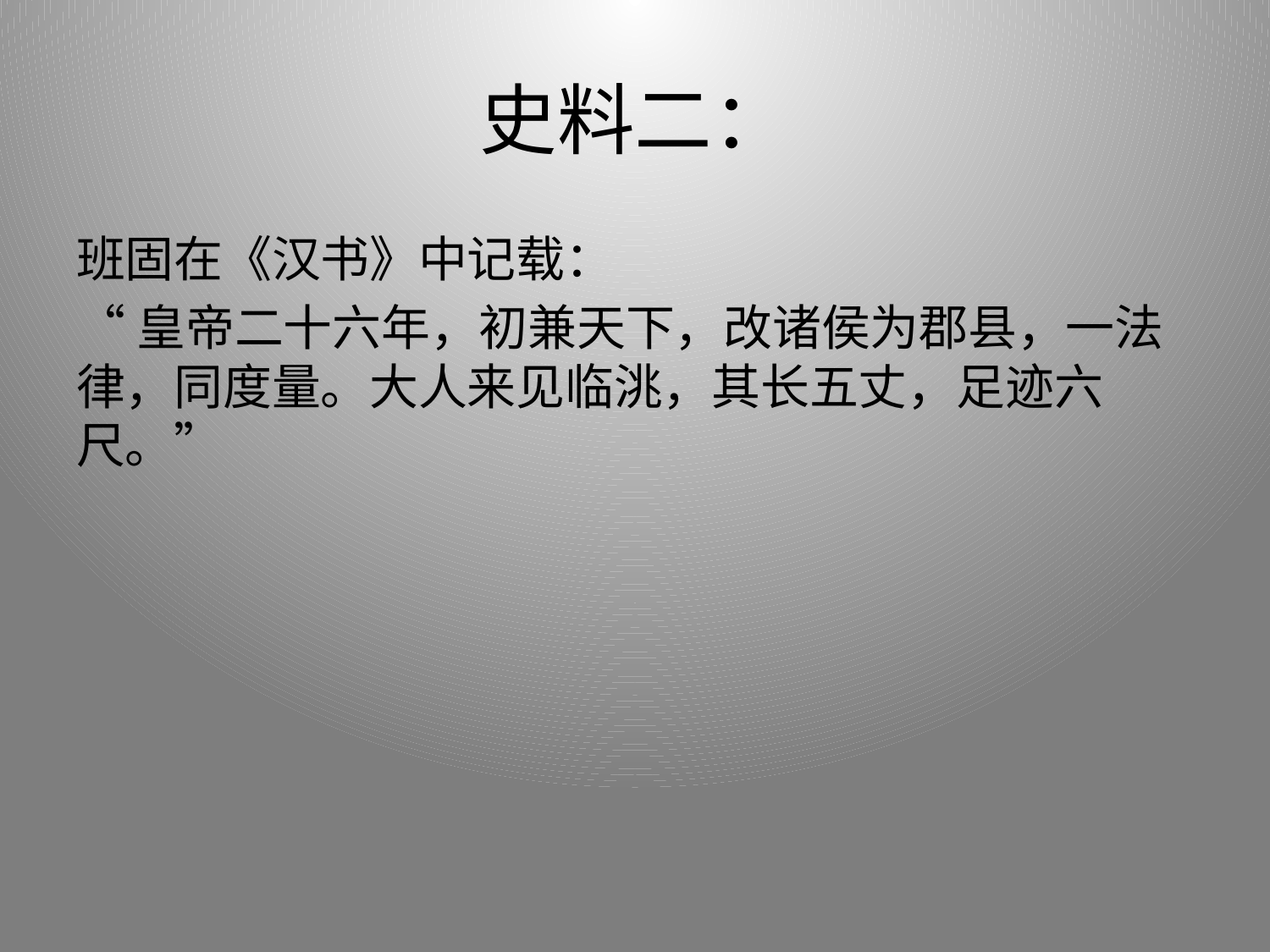

# 史料二：
班固在《汉书》中记载：
“皇帝二十六年，初兼天下，改诸侯为郡县，一法律，同度量。大人来见临洮，其长五丈，足迹六尺。”